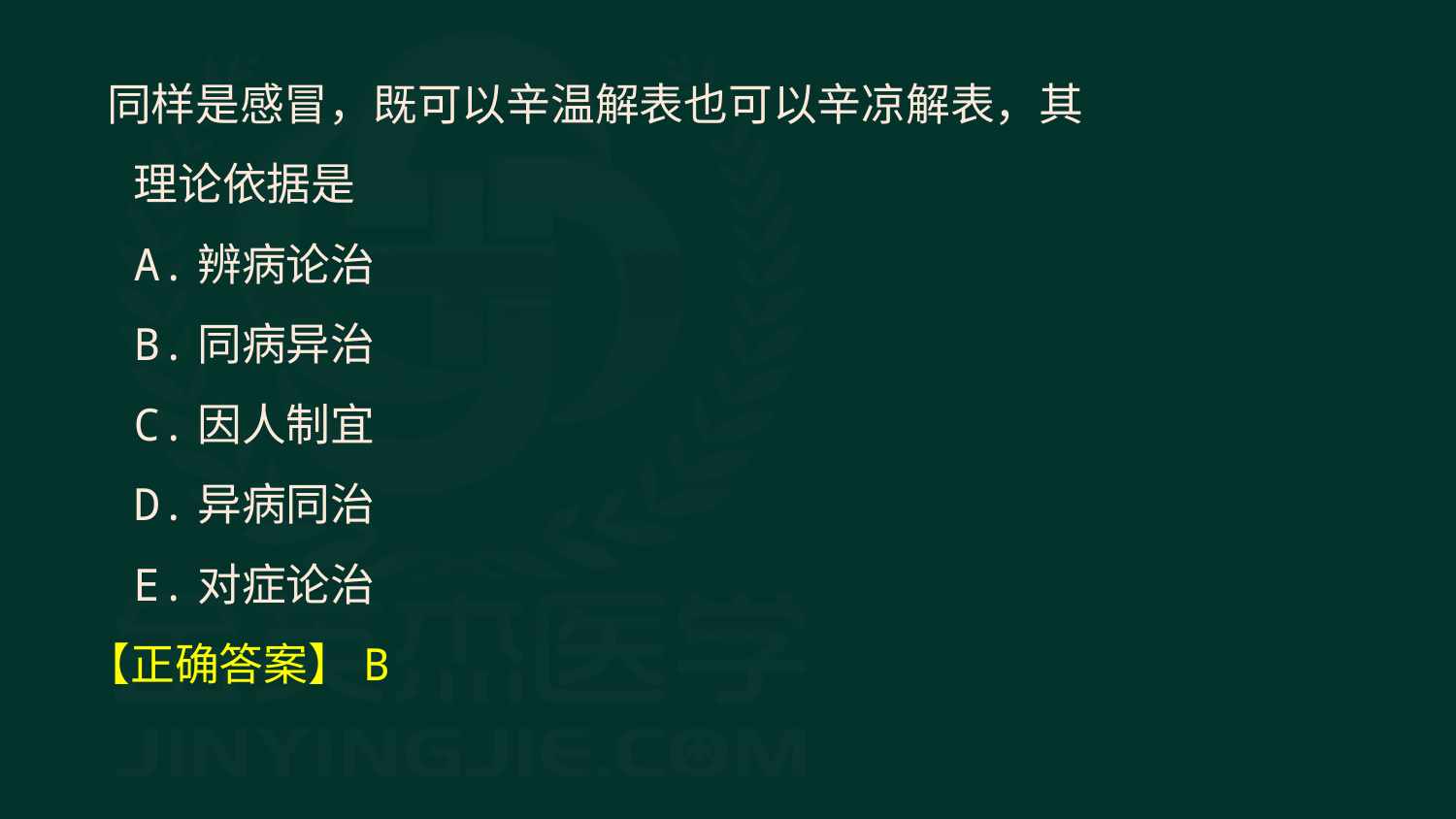

同样是感冒，既可以辛温解表也可以辛凉解表，其理论依据是
A.辨病论治
B.同病异治
C.因人制宜
D.异病同治
E.对症论治
【正确答案】B